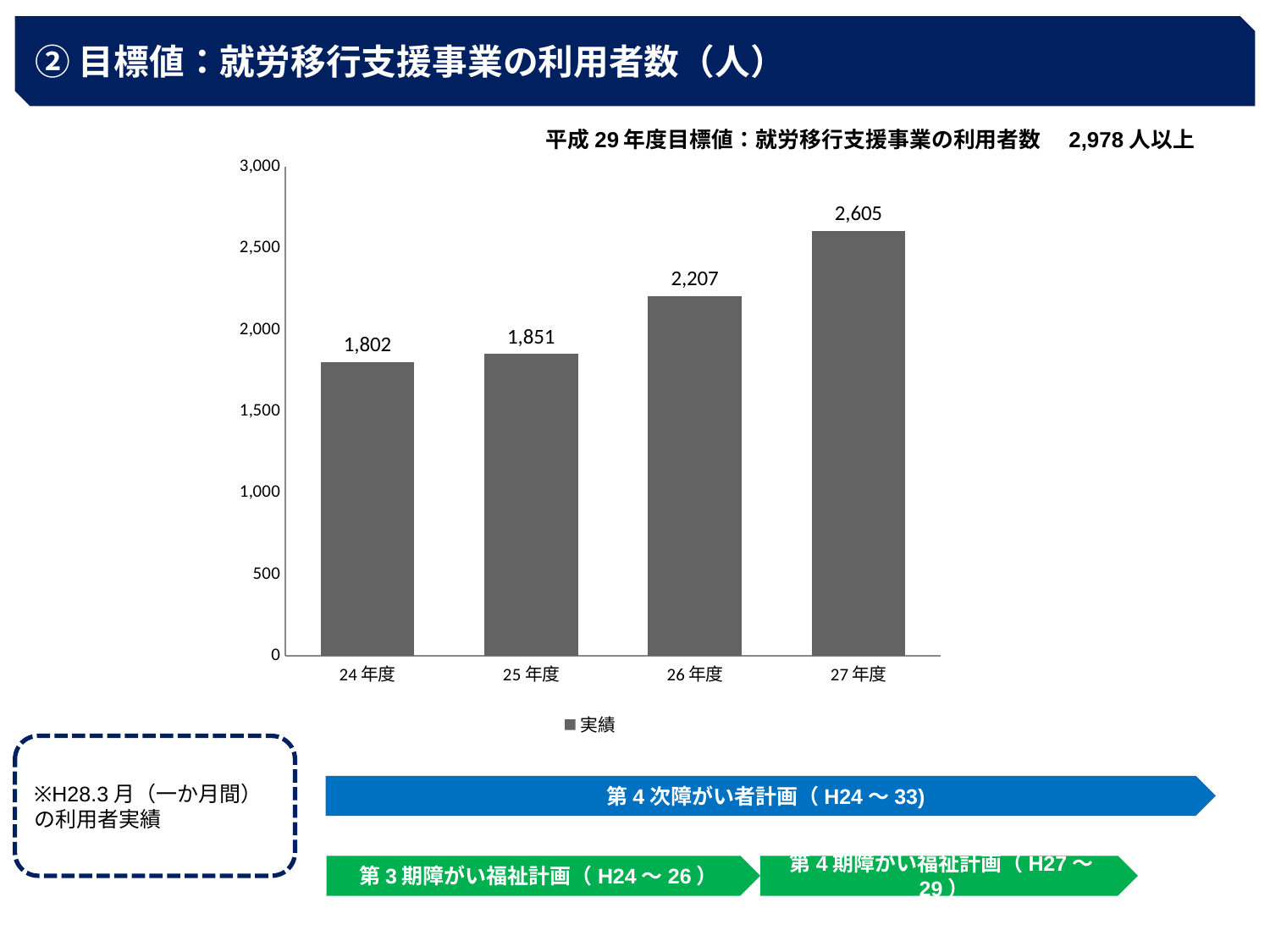

②目標値：就労移行支援事業の利用者数（人）
平成29年度目標値：就労移行支援事業の利用者数　2,978人以上

### Chart

| Category | 実績 |
|---|---|
| 24年度 | 1802.0 |
| 25年度 | 1851.0 |
| 26年度 | 2207.0 |
| 27年度 | 2605.0 |
※H28.3月（一か月間）の利用者実績
第4次障がい者計画（H24～33)
第3期障がい福祉計画（H24～26）
第4期障がい福祉計画（H27～29）